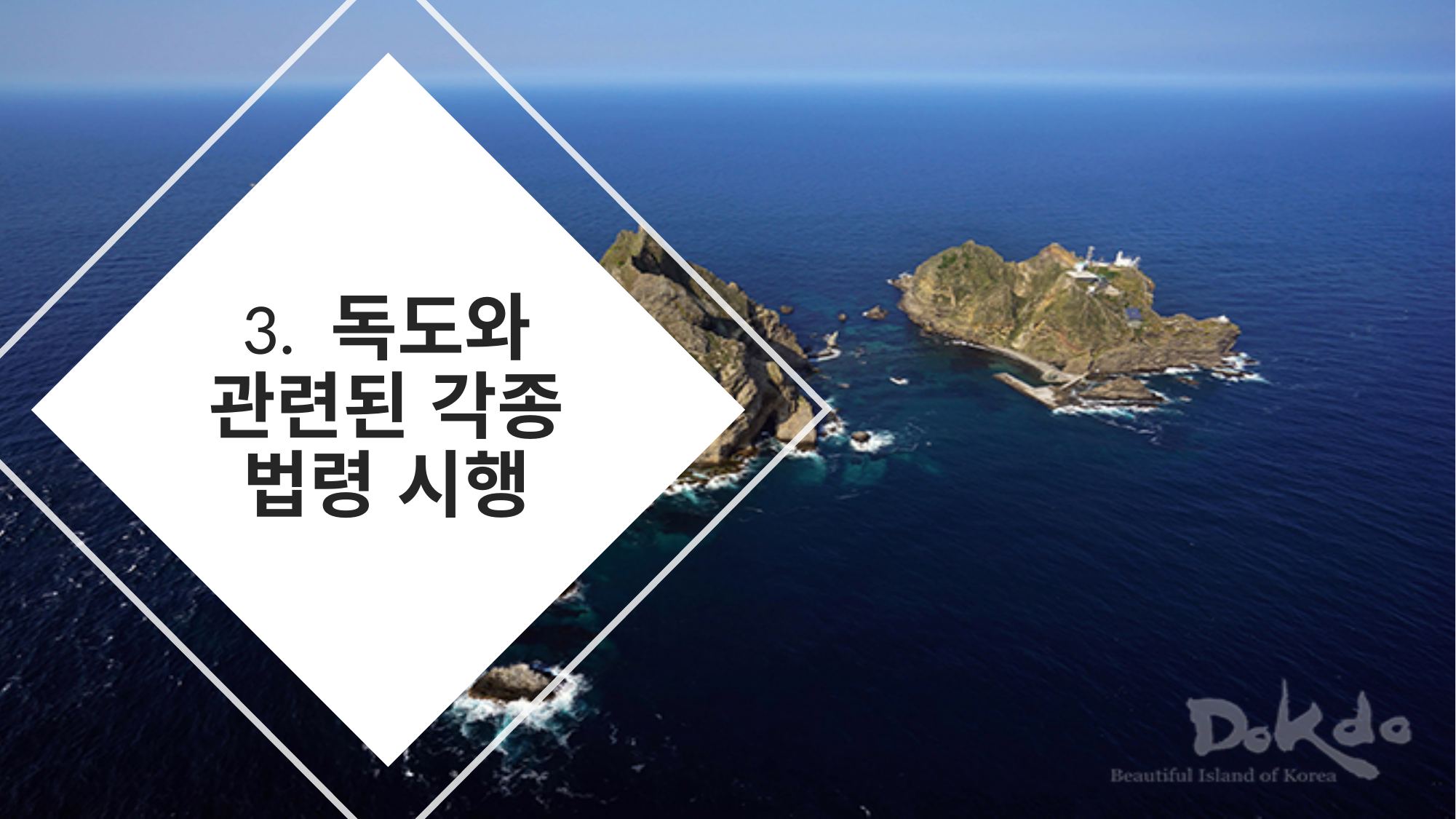

# 3. 독도와 관련된 각종 법령 시행